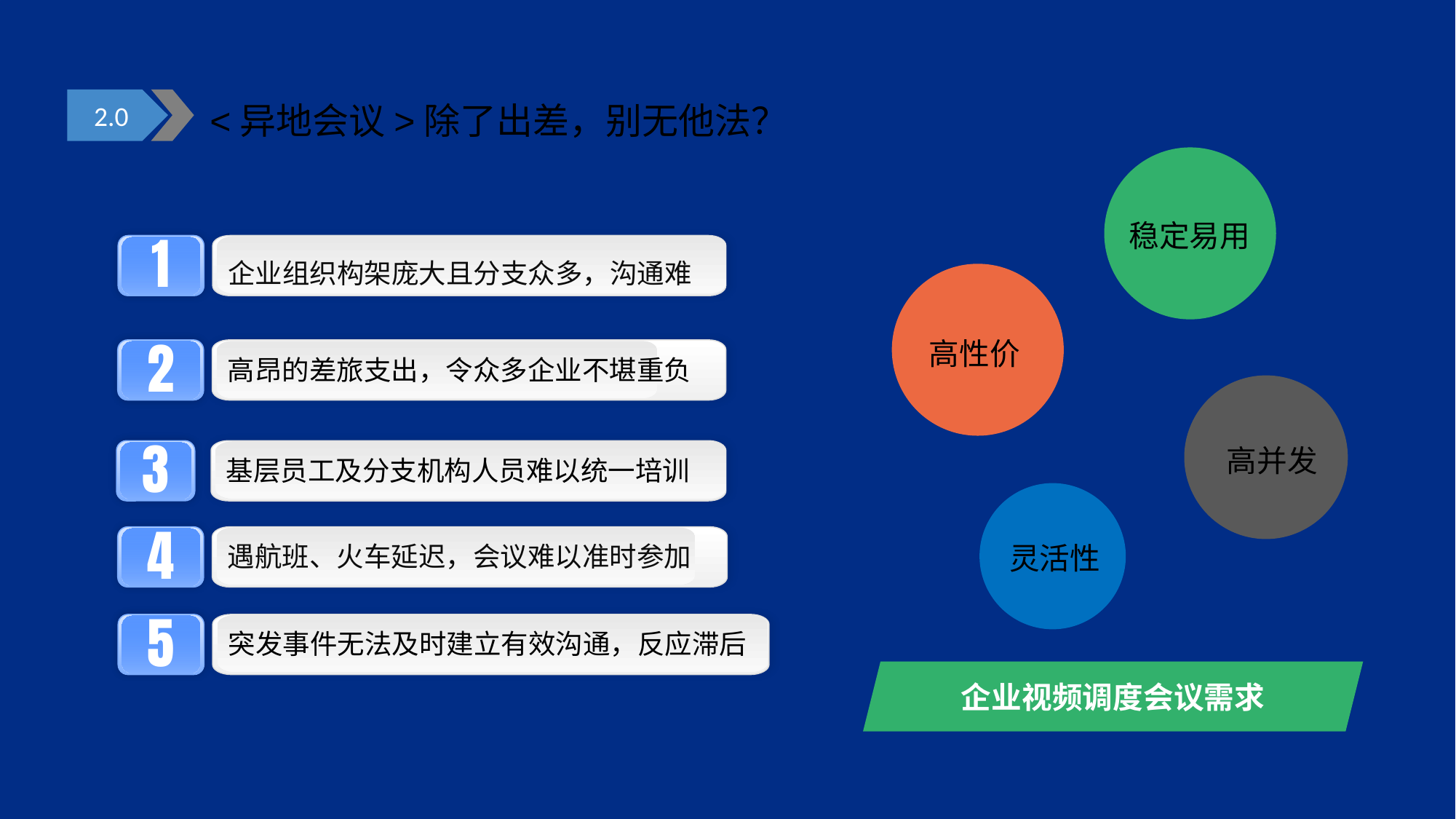

2.0

<异地会议>除了出差，别无他法？

稳定易用

1

企业组织构架庞大且分支众多，沟通难

高性价

2

高昂的差旅支出，令众多企业不堪重负

高并发

3

基层员工及分支机构人员难以统一培训

4

遇航班、火车延迟，会议难以准时参加
灵活性

5

突发事件无法及时建立有效沟通，反应滞后
企业视频调度会议需求